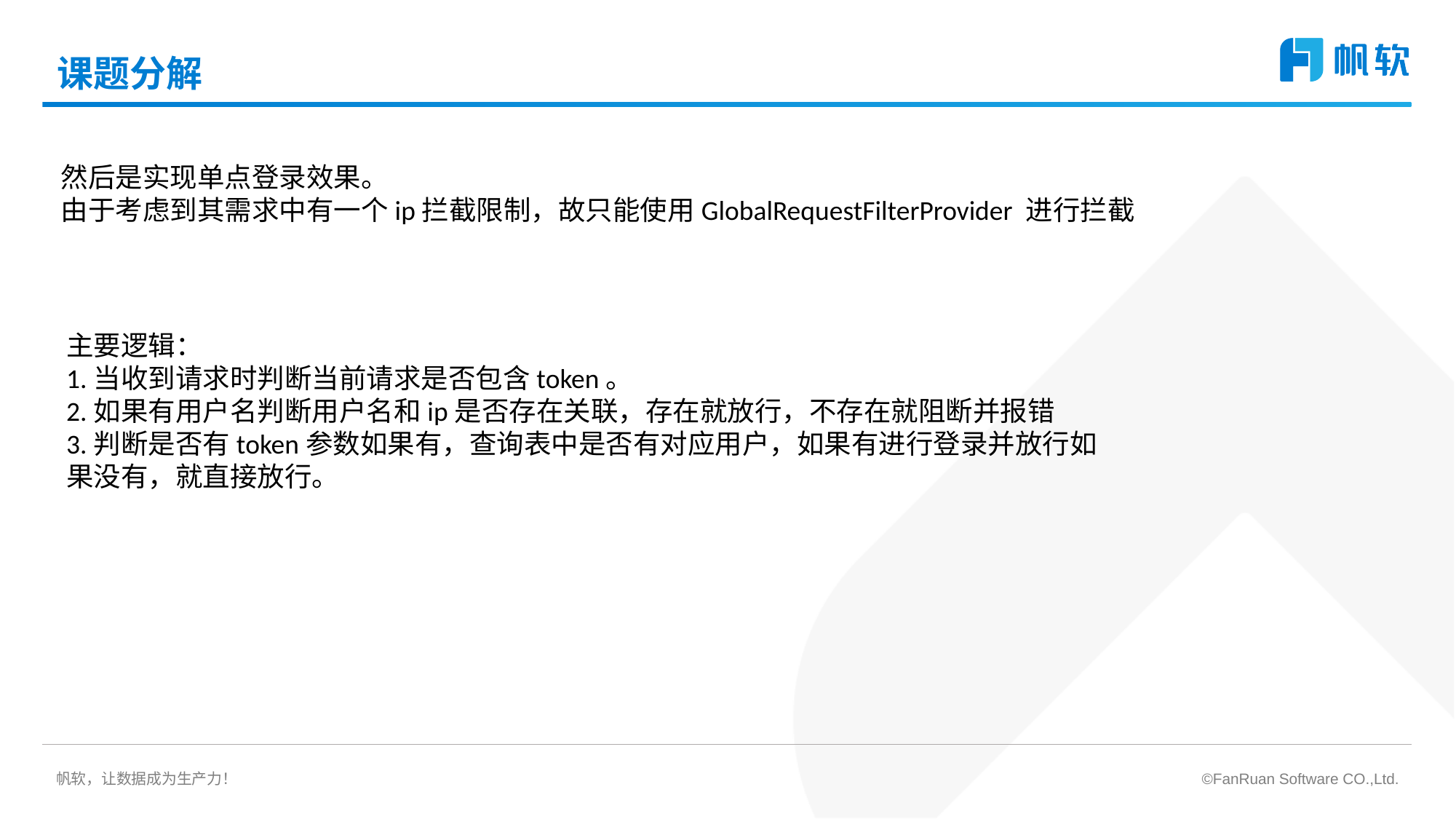

# 课题分解
然后是实现单点登录效果。
由于考虑到其需求中有一个ip拦截限制，故只能使用GlobalRequestFilterProvider 进行拦截
主要逻辑：
1.当收到请求时判断当前请求是否包含token。
2.如果有用户名判断用户名和ip是否存在关联，存在就放行，不存在就阻断并报错
3.判断是否有token参数如果有，查询表中是否有对应用户，如果有进行登录并放行如果没有，就直接放行。